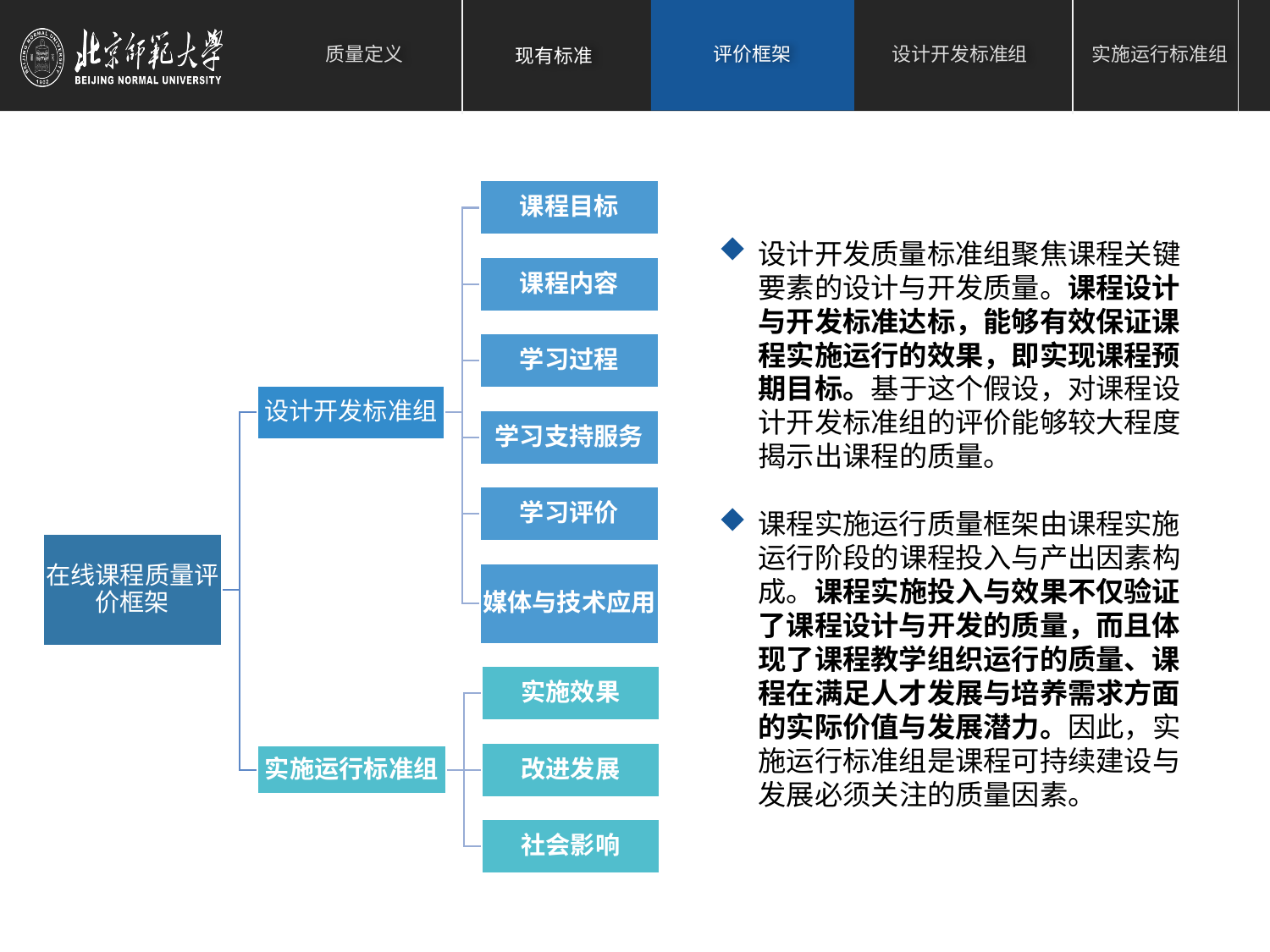

在线课程质量评价框架
设计开发标准组
课程目标
课程内容
学习过程
学习支持服务
学习评价
媒体与技术应用
实施运行标准组
实施效果
改进发展
社会影响
设计开发质量标准组聚焦课程关键要素的设计与开发质量。课程设计与开发标准达标，能够有效保证课程实施运行的效果，即实现课程预期目标。基于这个假设，对课程设计开发标准组的评价能够较大程度揭示出课程的质量。

课程实施运行质量框架由课程实施运行阶段的课程投入与产出因素构成。课程实施投入与效果不仅验证了课程设计与开发的质量，而且体现了课程教学组织运行的质量、课程在满足人才发展与培养需求方面的实际价值与发展潜力。因此，实施运行标准组是课程可持续建设与发展必须关注的质量因素。